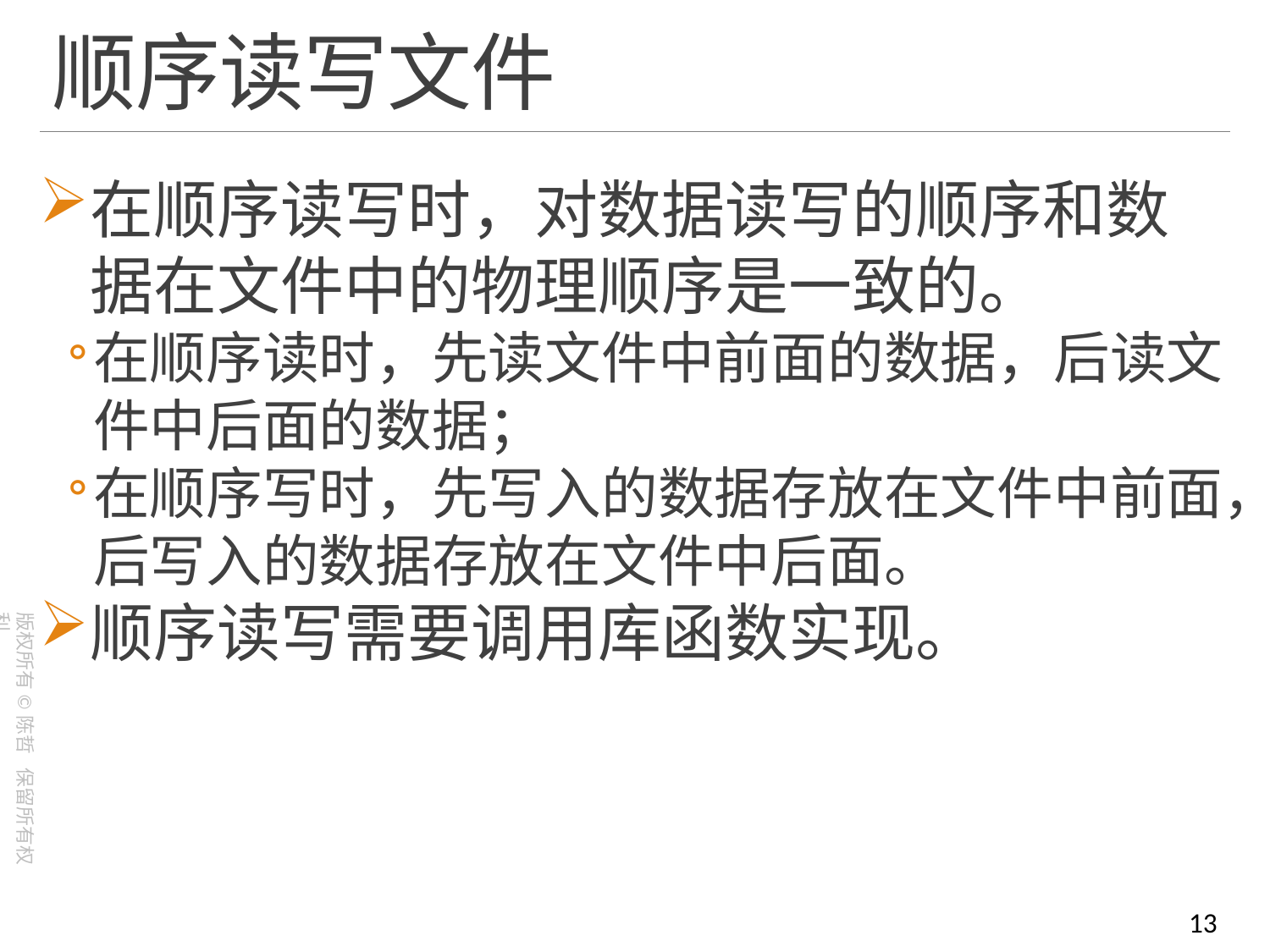

# 顺序读写文件
在顺序读写时，对数据读写的顺序和数据在文件中的物理顺序是一致的。
在顺序读时，先读文件中前面的数据，后读文件中后面的数据；
在顺序写时，先写入的数据存放在文件中前面，后写入的数据存放在文件中后面。
顺序读写需要调用库函数实现。

13